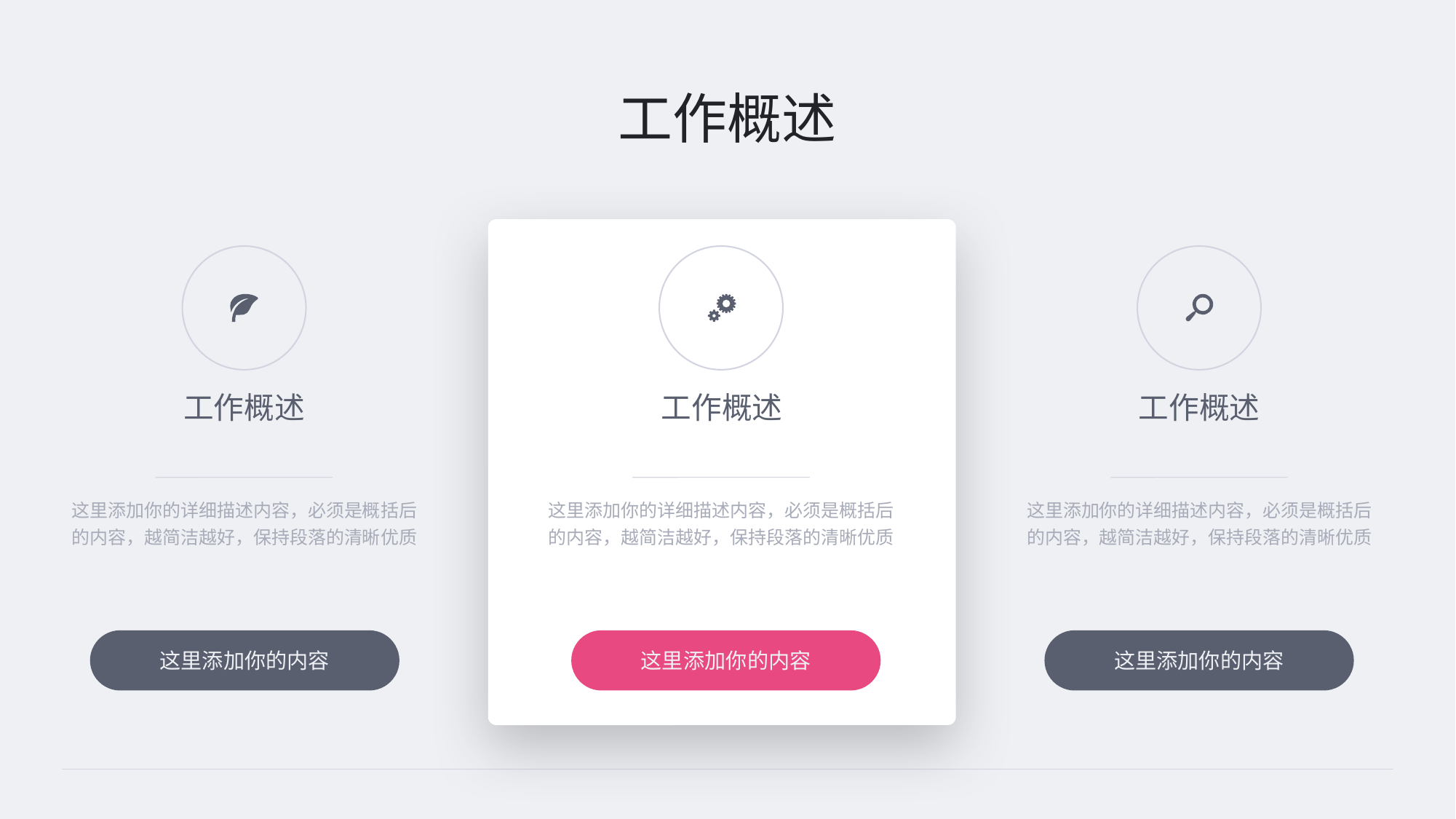

工作概述

工作概述
工作概述
工作概述
这里添加你的详细描述内容，必须是概括后的内容，越简洁越好，保持段落的清晰优质
这里添加你的详细描述内容，必须是概括后的内容，越简洁越好，保持段落的清晰优质
这里添加你的详细描述内容，必须是概括后的内容，越简洁越好，保持段落的清晰优质
这里添加你的内容
这里添加你的内容
这里添加你的内容